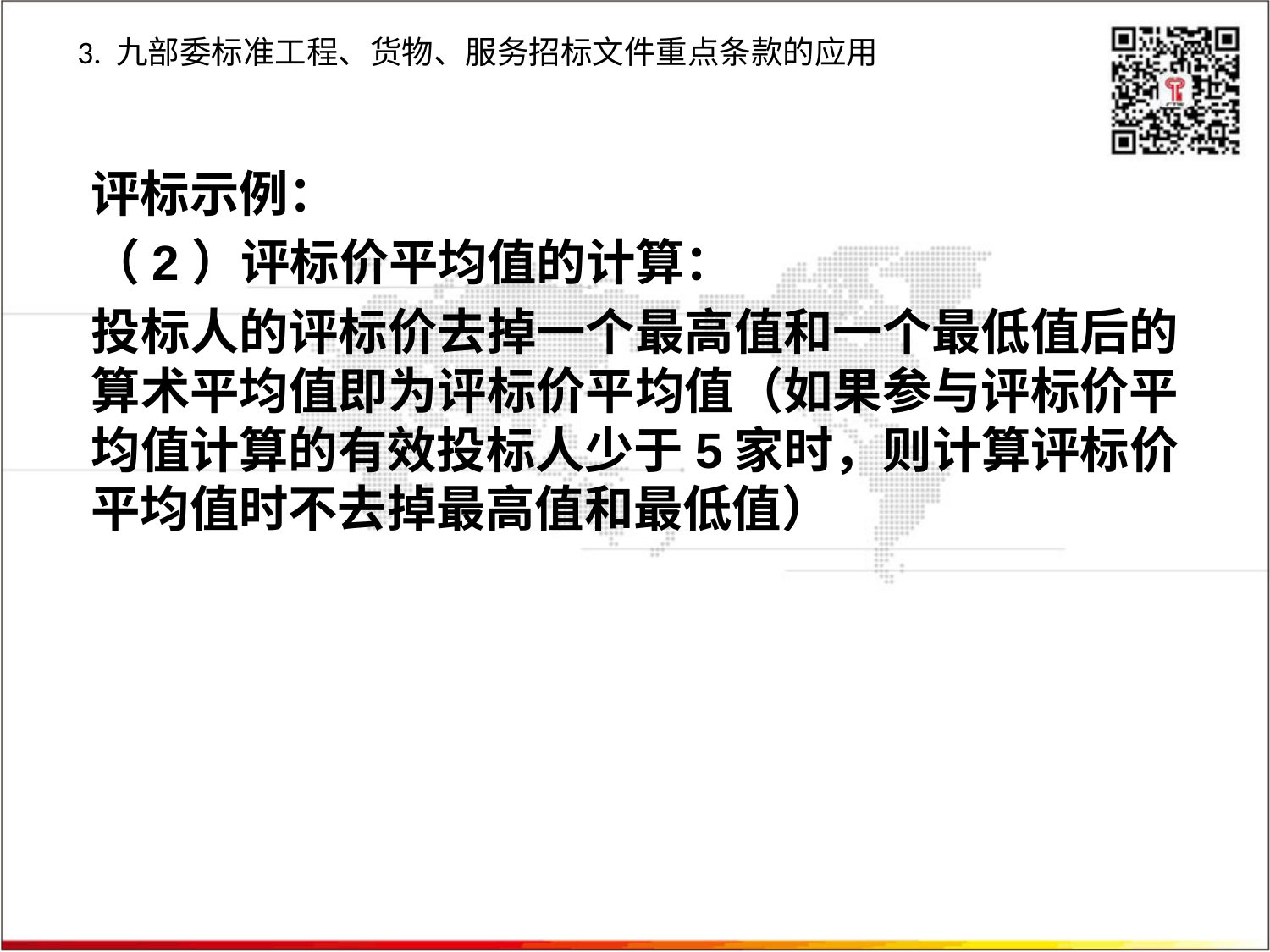

3. 九部委标准工程、货物、服务招标文件重点条款的应用
评标示例：
（2）评标价平均值的计算：
投标人的评标价去掉一个最高值和一个最低值后的算术平均值即为评标价平均值（如果参与评标价平均值计算的有效投标人少于5家时，则计算评标价平均值时不去掉最高值和最低值）